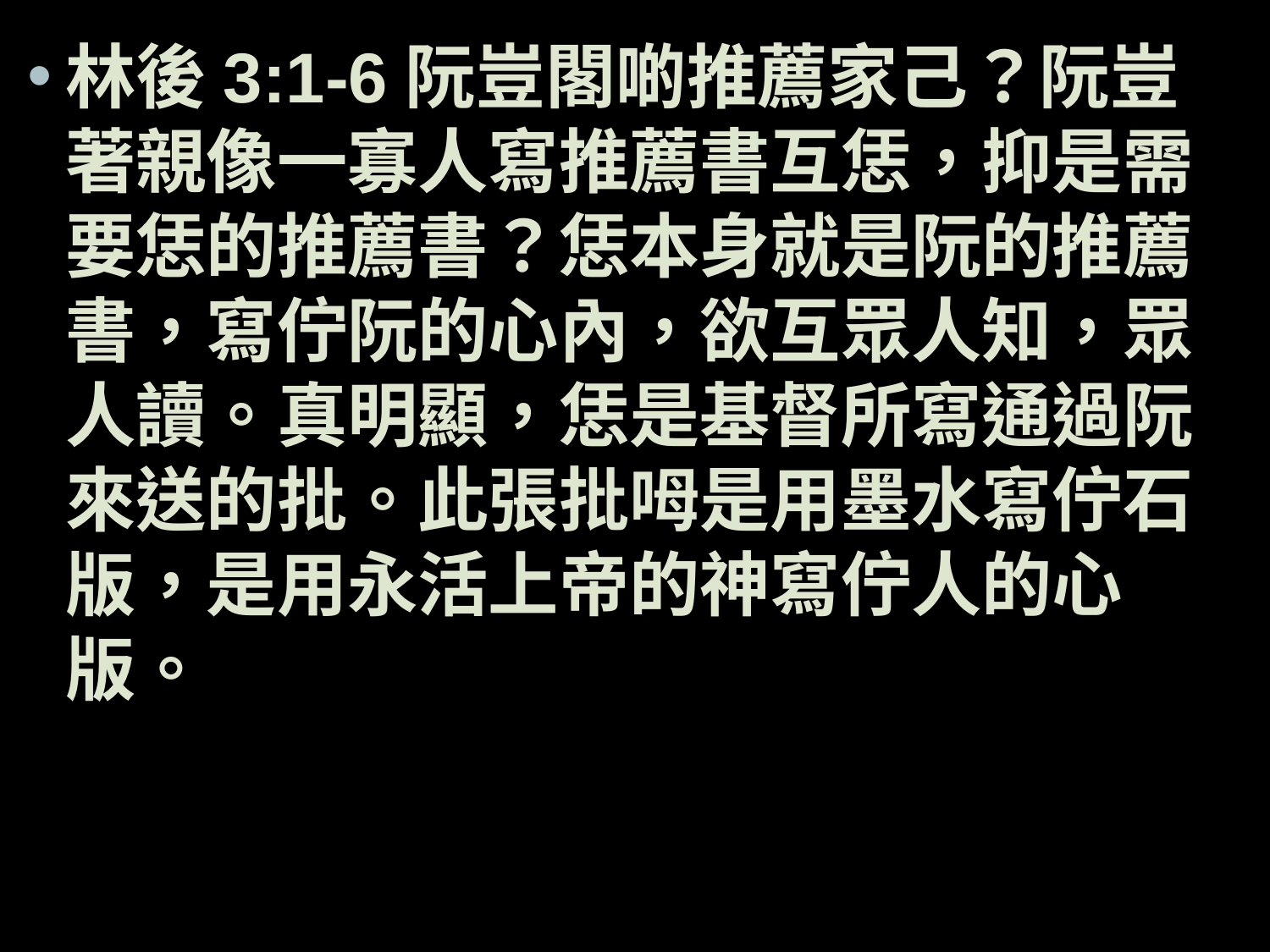

林後3:1-6阮豈閣啲推薦家己？阮豈著親像一寡人寫推薦書互恁，抑是需要恁的推薦書？恁本身就是阮的推薦書，寫佇阮的心內，欲互眾人知，眾人讀。真明顯，恁是基督所寫通過阮來送的批。此張批呣是用墨水寫佇石版，是用永活上帝的神寫佇人的心版。